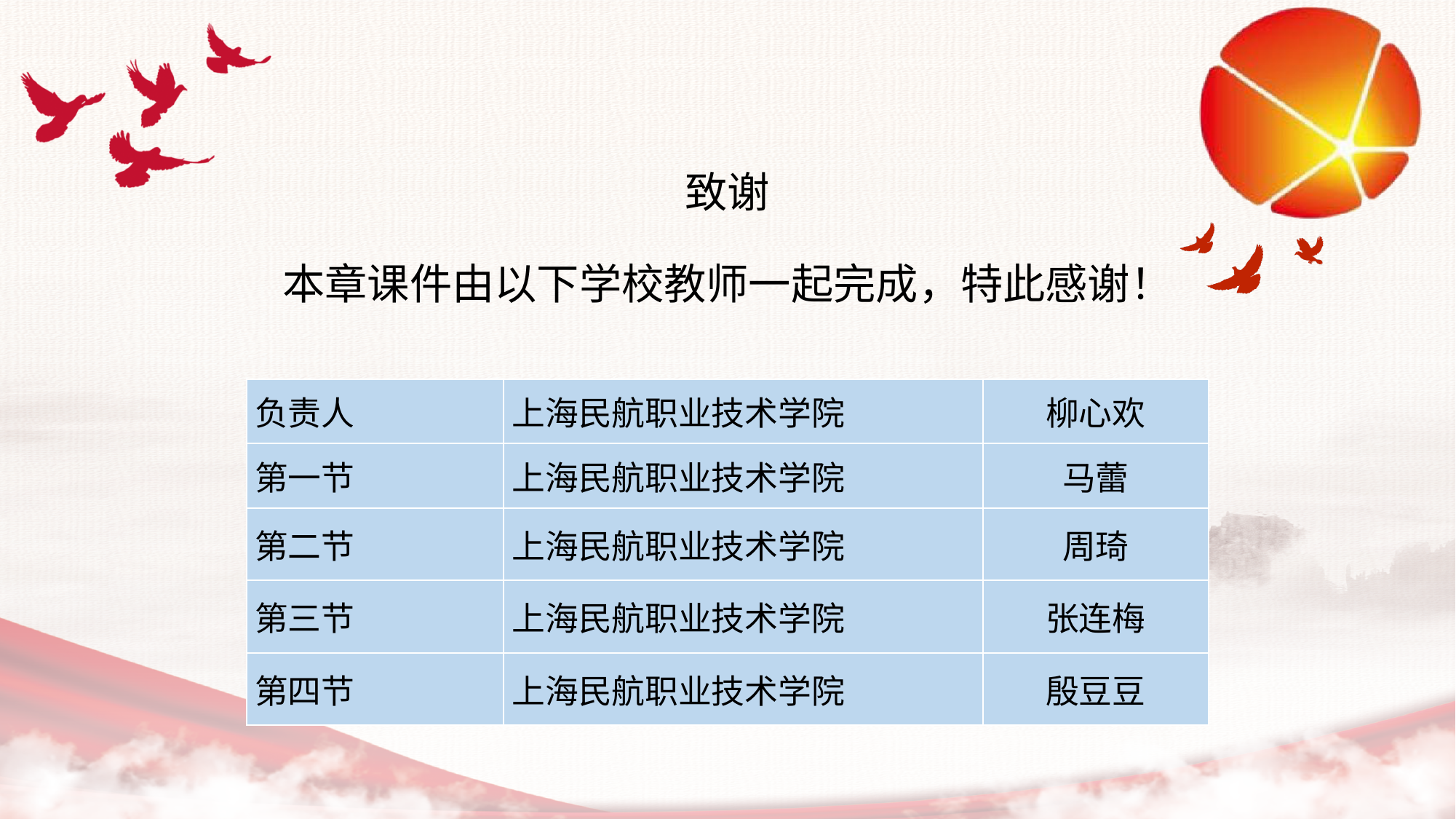

致谢
本章课件由以下学校教师一起完成，特此感谢！

| 负责人 | 上海民航职业技术学院 | 柳心欢 |
| --- | --- | --- |
| 第一节 | 上海民航职业技术学院 | 马蕾 |
| 第二节 | 上海民航职业技术学院 | 周琦 |
| 第三节 | 上海民航职业技术学院 | 张连梅 |
| 第四节 | 上海民航职业技术学院 | 殷豆豆 |